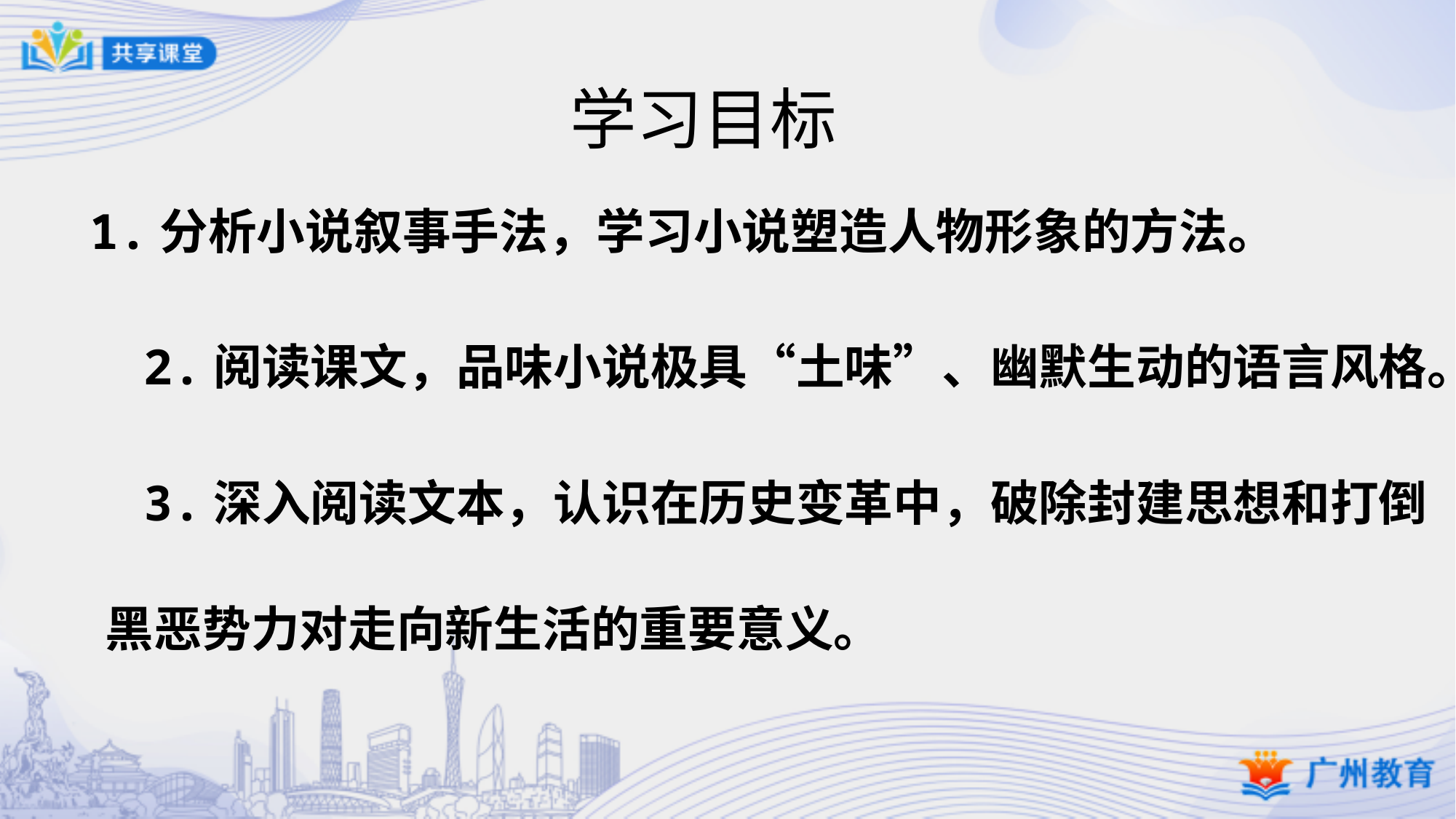

# 学习目标

     1.分析小说叙事手法，学习小说塑造人物形象的方法。

    2.阅读课文，品味小说极具“土味”、幽默生动的语言风格。

    3.深入阅读文本，认识在历史变革中，破除封建思想和打倒
      黑恶势力对走向新生活的重要意义。